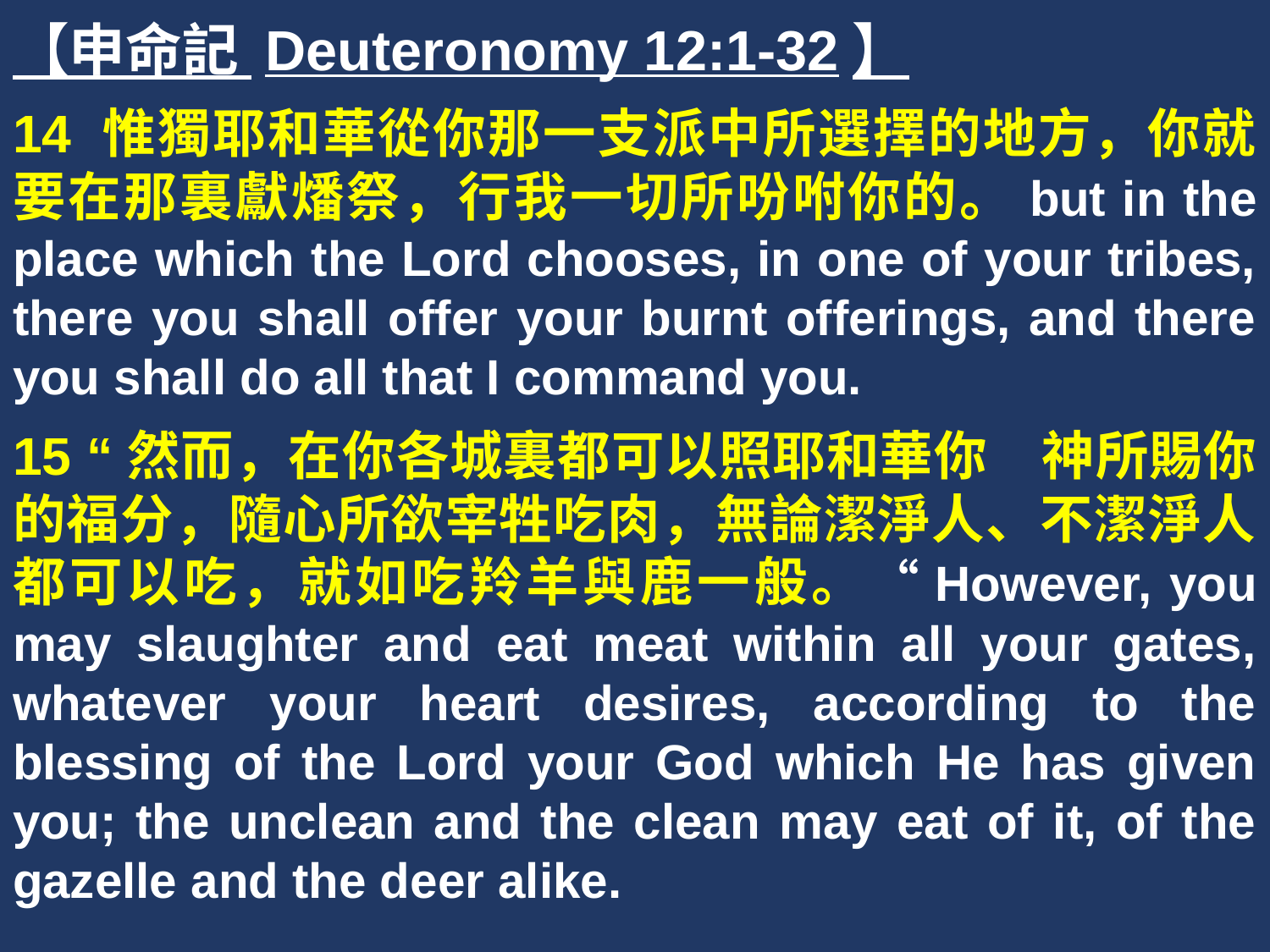

【申命記 Deuteronomy 12:1-32】
14 惟獨耶和華從你那一支派中所選擇的地方，你就要在那裏獻燔祭，行我一切所吩咐你的。but in the place which the Lord chooses, in one of your tribes, there you shall offer your burnt offerings, and there you shall do all that I command you.
15 “然而，在你各城裏都可以照耶和華你　神所賜你的福分，隨心所欲宰牲吃肉，無論潔淨人、不潔淨人都可以吃，就如吃羚羊與鹿一般。“However, you may slaughter and eat meat within all your gates, whatever your heart desires, according to the blessing of the Lord your God which He has given you; the unclean and the clean may eat of it, of the gazelle and the deer alike.